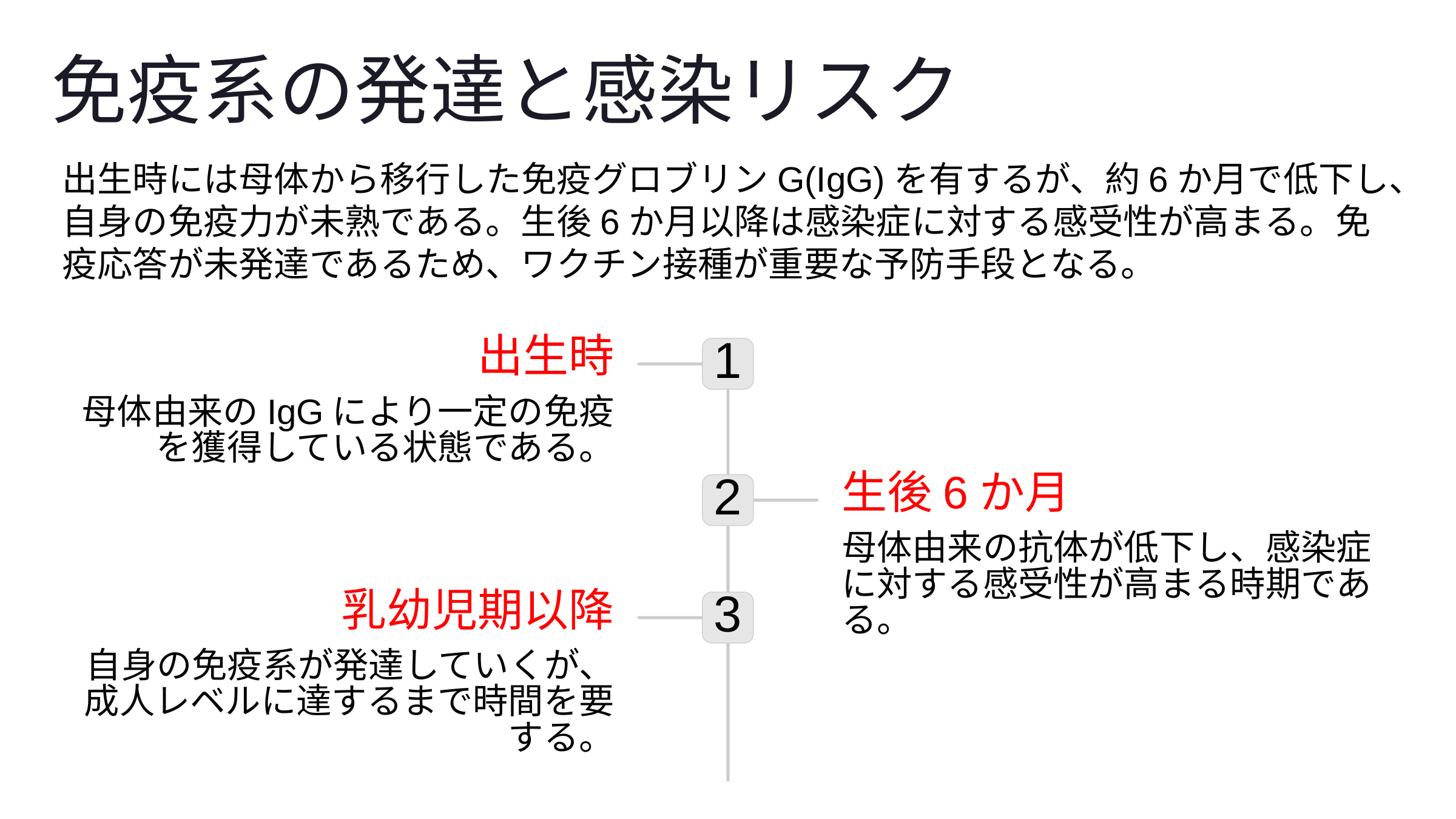

免疫系の発達と感染リスク
出生時には母体から移行した免疫グロブリンG(IgG)を有するが、約6か月で低下し、自身の免疫力が未熟である。生後6か月以降は感染症に対する感受性が高まる。免疫応答が未発達であるため、ワクチン接種が重要な予防手段となる。

出生時
1

母体由来のIgGにより一定の免疫を獲得している状態である。

生後6か月
2

母体由来の抗体が低下し、感染症に対する感受性が高まる時期である。

乳幼児期以降
3

自身の免疫系が発達していくが、成人レベルに達するまで時間を要する。